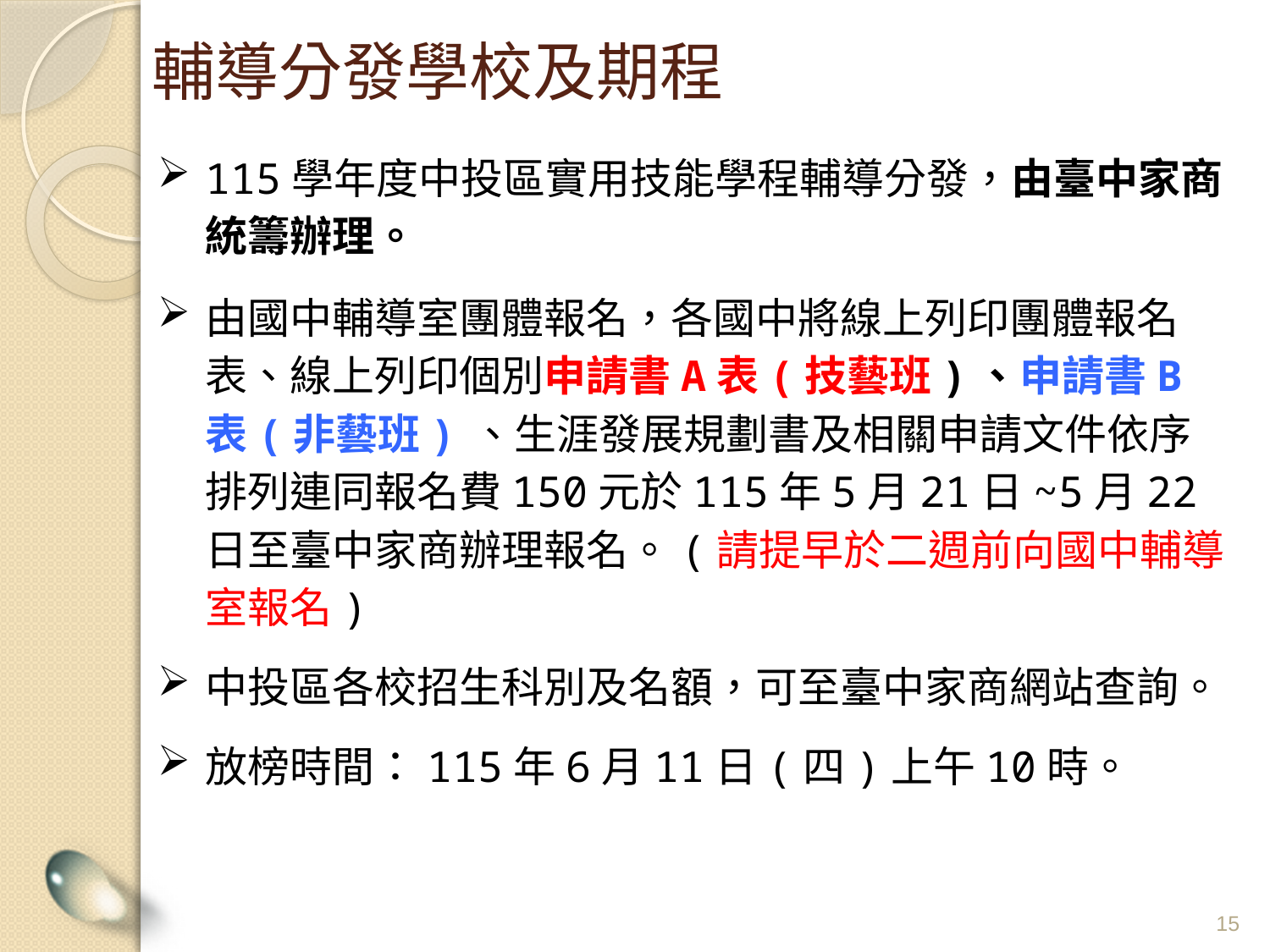

輔導分發學校及期程

115學年度中投區實用技能學程輔導分發，由臺中家商統籌辦理。

由國中輔導室團體報名，各國中將線上列印團體報名表、線上列印個別申請書A表(技藝班)、申請書B表(非藝班) 、生涯發展規劃書及相關申請文件依序排列連同報名費150元於115年5月21日~5月22日至臺中家商辦理報名。(請提早於二週前向國中輔導室報名)

中投區各校招生科別及名額，可至臺中家商網站查詢。

放榜時間：115年6月11日(四)上午10時。
15